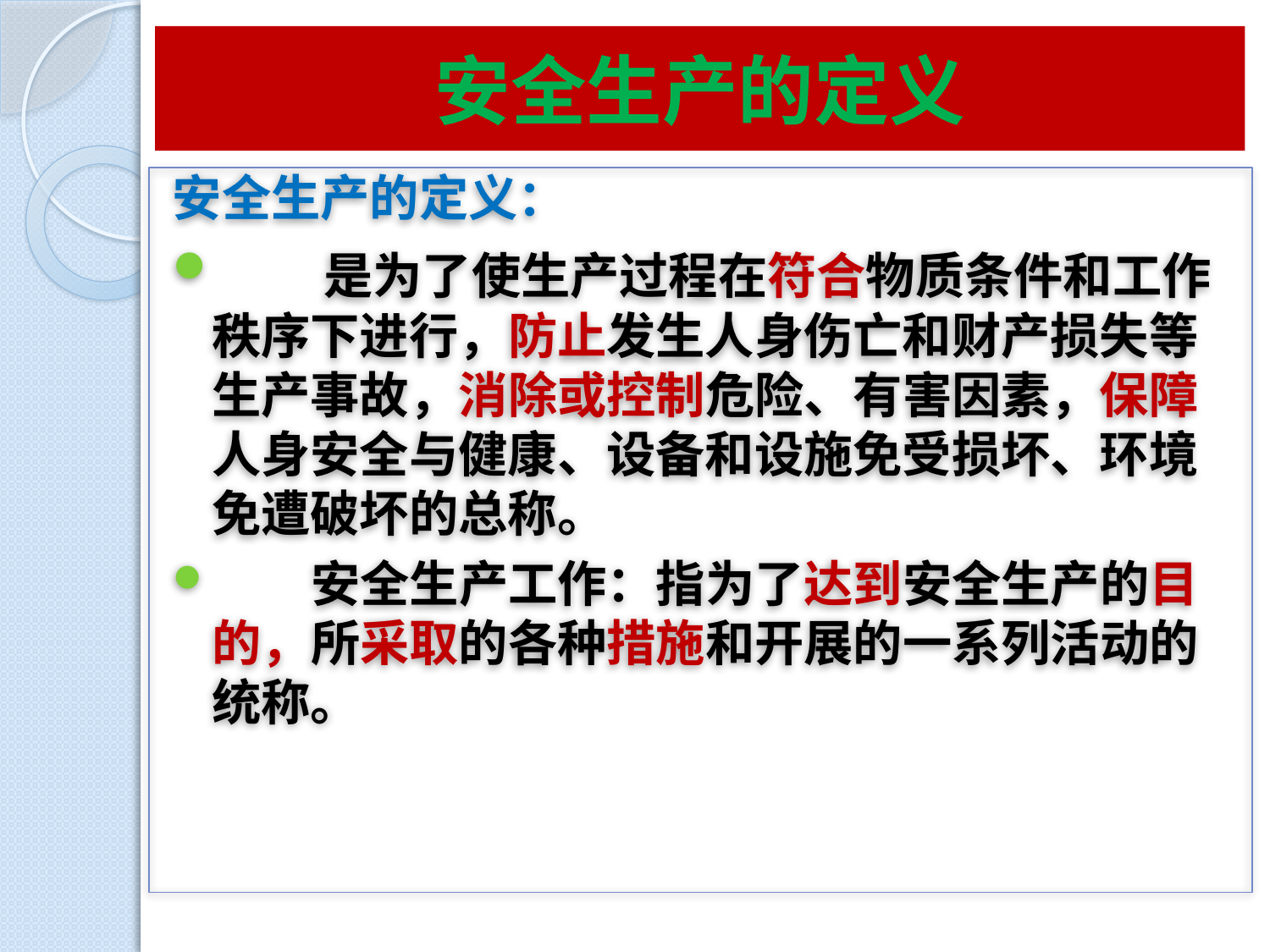

# 安全生产的定义
安全生产的定义：
　　是为了使生产过程在符合物质条件和工作秩序下进行，防止发生人身伤亡和财产损失等生产事故，消除或控制危险、有害因素，保障人身安全与健康、设备和设施免受损坏、环境免遭破坏的总称。
　　安全生产工作：指为了达到安全生产的目的，所采取的各种措施和开展的一系列活动的统称。